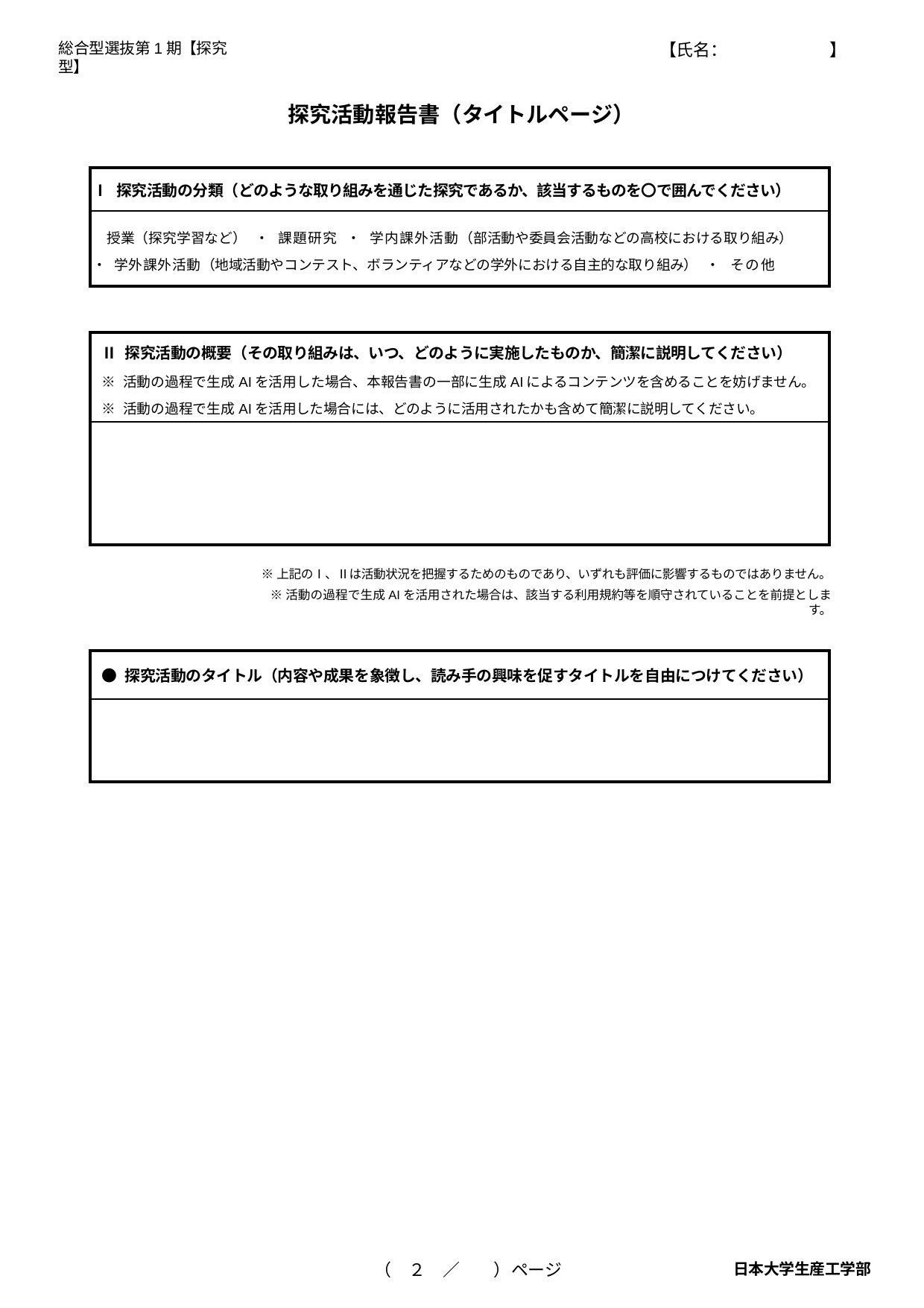

総合型選抜第1期【探究型】
【氏名：　　　　　　】
探究活動報告書（タイトルページ）
| Ⅰ 探究活動の分類（どのような取り組みを通じた探究であるか、該当するものを〇で囲んでください） |
| --- |
| 授業（探究学習など） ・ 課題研究 ・ 学内課外活動（部活動や委員会活動などの高校における取り組み） ・ 学外課外活動（地域活動やコンテスト、ボランティアなどの学外における自主的な取り組み） ・ その他 |
| Ⅱ 探究活動の概要（その取り組みは、いつ、どのように実施したものか、簡潔に説明してください） ※ 活動の過程で生成AIを活用した場合、本報告書の一部に生成AIによるコンテンツを含めることを妨げません。 ※ 活動の過程で生成AIを活用した場合には、どのように活用されたかも含めて簡潔に説明してください。 |
| --- |
|  |
※上記のⅠ、Ⅱは活動状況を把握するためのものであり、いずれも評価に影響するものではありません。
※活動の過程で生成AIを活用された場合は、該当する利用規約等を順守されていることを前提とします。
| ● 探究活動のタイトル（内容や成果を象徴し、読み手の興味を促すタイトルを自由につけてください） |
| --- |
|  |
（　２　／　　）ページ
日本大学生産工学部